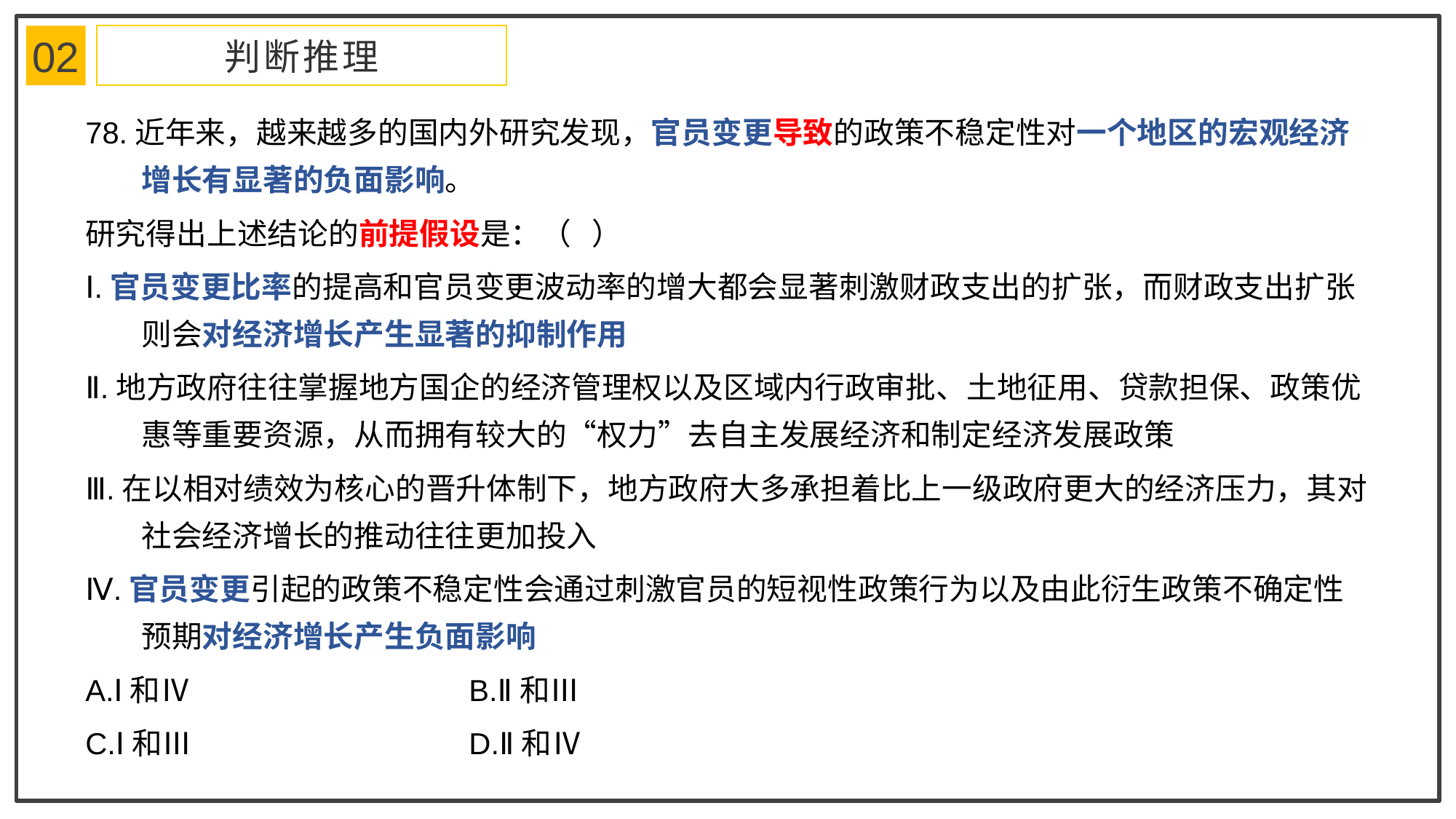

02
判断推理
78.近年来，越来越多的国内外研究发现，官员变更导致的政策不稳定性对一个地区的宏观经济增长有显著的负面影响。
研究得出上述结论的前提假设是：（   ）
Ⅰ.官员变更比率的提高和官员变更波动率的增大都会显著刺激财政支出的扩张，而财政支出扩张则会对经济增长产生显著的抑制作用
Ⅱ.地方政府往往掌握地方国企的经济管理权以及区域内行政审批、土地征用、贷款担保、政策优惠等重要资源，从而拥有较大的“权力”去自主发展经济和制定经济发展政策
Ⅲ.在以相对绩效为核心的晋升体制下，地方政府大多承担着比上一级政府更大的经济压力，其对社会经济增长的推动往往更加投入
Ⅳ.官员变更引起的政策不稳定性会通过刺激官员的短视性政策行为以及由此衍生政策不确定性预期对经济增长产生负面影响
A.Ⅰ和Ⅳ			B.Ⅱ和Ⅲ
C.Ⅰ和Ⅲ			D.Ⅱ和Ⅳ